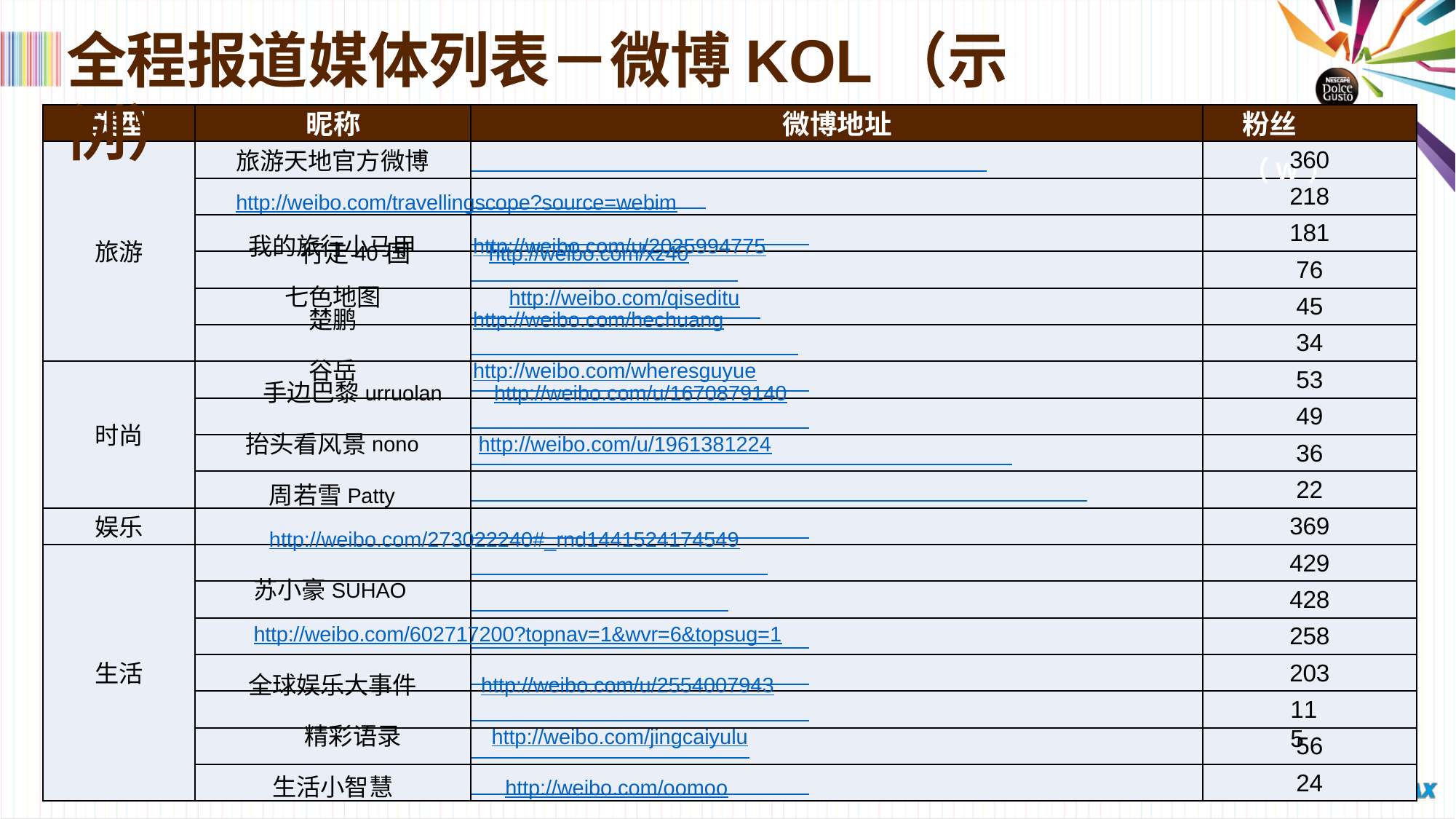

# 全程报道媒体列表－微博KOL（示例）
类型	昵称	微博地址
旅游天地官方微博	http://weibo.com/travellingscope?source=webim
行走40国	http://weibo.com/xz40

粉丝（W）

360

218

我的旅行小马甲	http://weibo.com/u/2025994775
七色地图	http://weibo.com/qiseditu

181
旅游

76

楚鹏	http://weibo.com/hechuang
谷岳	http://weibo.com/wheresguyue

45

34

手边巴黎urruolan	http://weibo.com/u/1670879140
抬头看风景nono	http://weibo.com/u/1961381224
周若雪Patty	http://weibo.com/273022240#_rnd1441524174549
苏小豪SUHAO	http://weibo.com/602717200?topnav=1&wvr=6&topsug=1
全球娱乐大事件	http://weibo.com/u/2554007943
精彩语录	http://weibo.com/jingcaiyulu
生活小智慧	http://weibo.com/oomoo
创意铺子		http://weibo.com/u/1628951200 潮人生活	http://weibo.com/u/2456015507  娱小读同学		http://weibo.com/u/2854735801
YOYO食色空间	http://weibo.com/yoyolove
月之海	http://weibo.com/u/1530349343

53

49
时尚

36

22

369
娱乐

429

428

258

203
生活

115

56

24